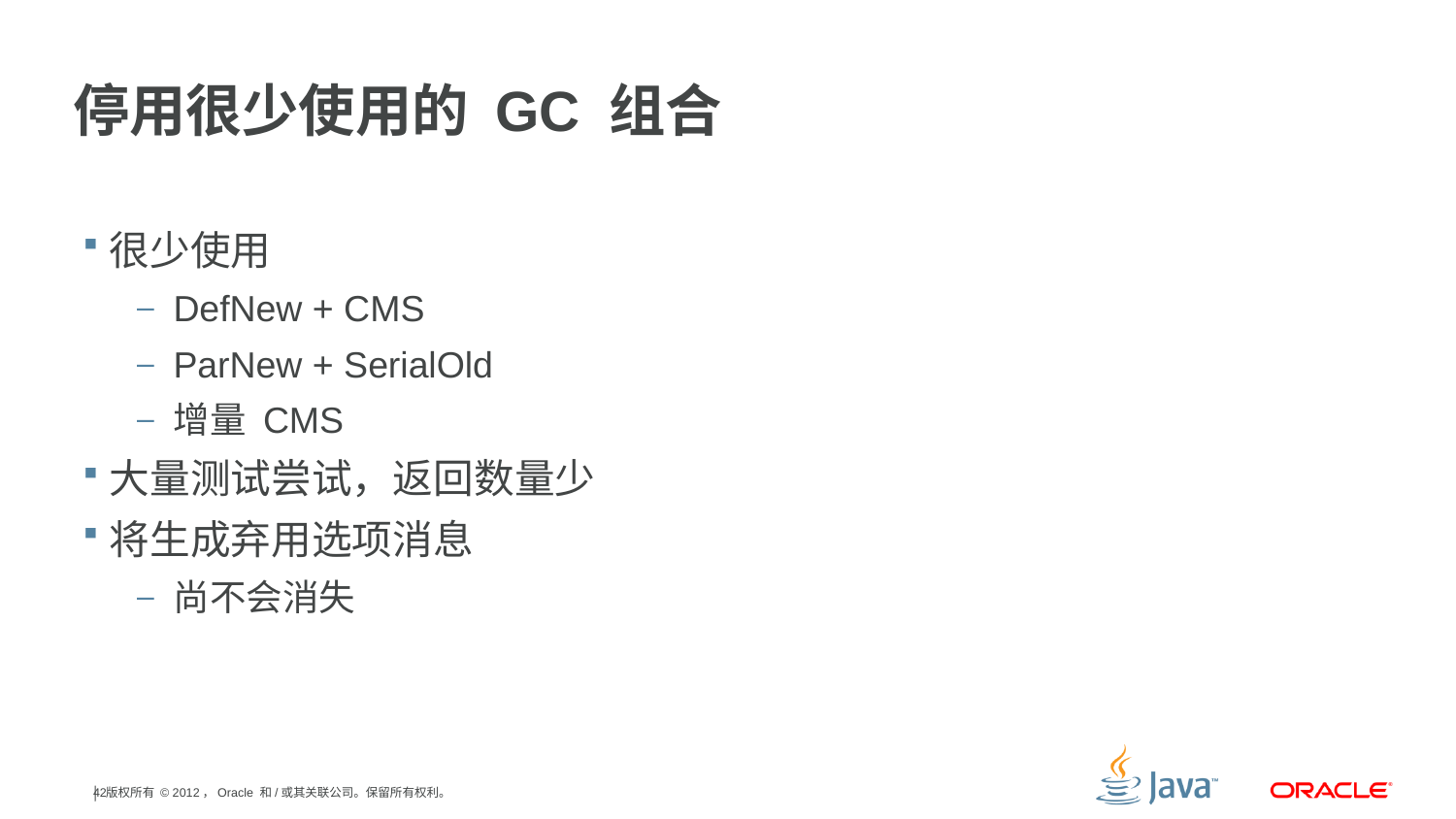

# 停用很少使用的 GC 组合
很少使用
DefNew + CMS
ParNew + SerialOld
增量 CMS
大量测试尝试，返回数量少
将生成弃用选项消息
尚不会消失